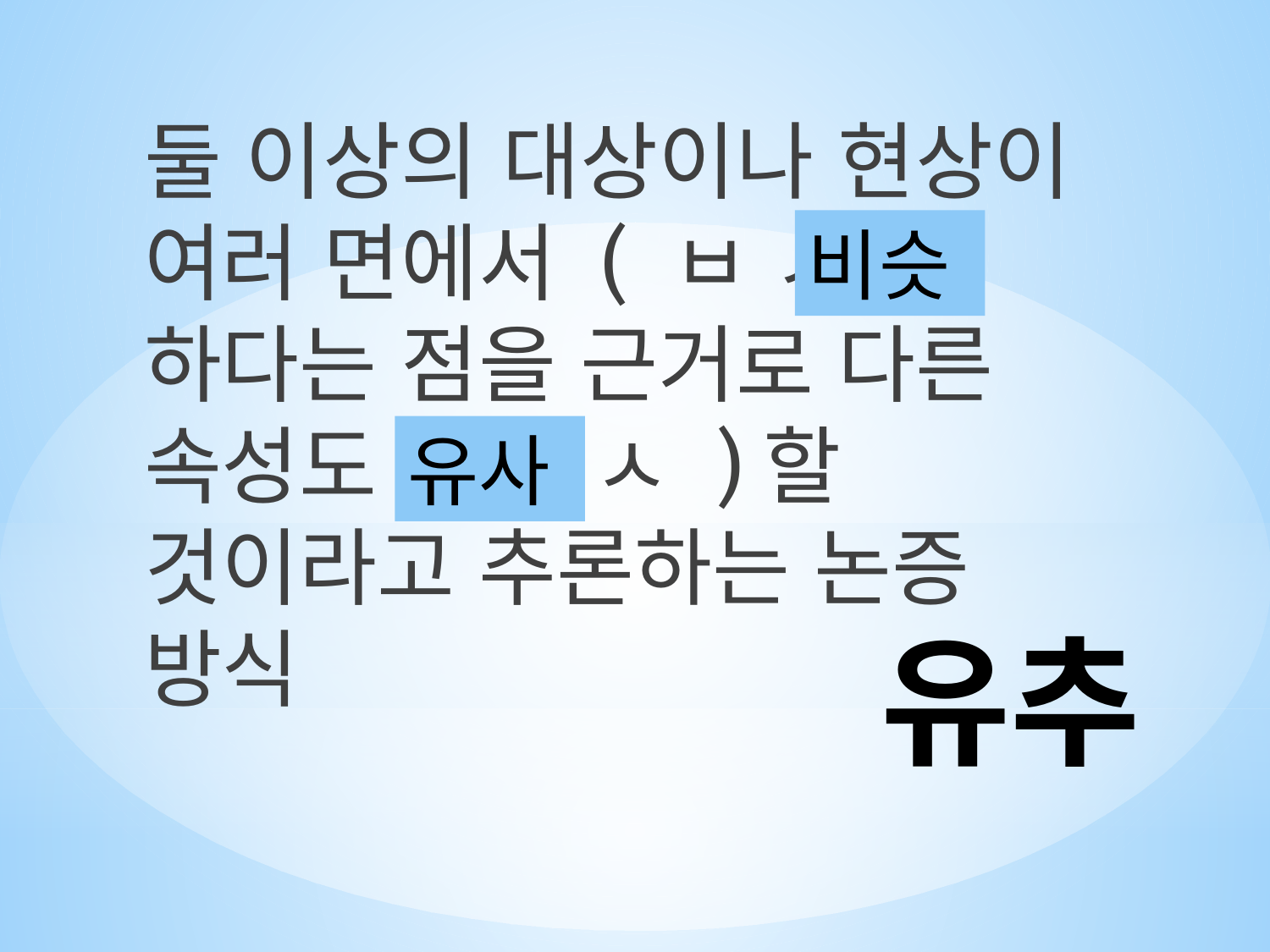

둘 이상의 대상이나 현상이 여러 면에서 ( ㅂ ㅅ )하다는 점을 근거로 다른 속성도 ( ㅇ ㅅ )할 것이라고 추론하는 논증 방식
비슷
유사
# 유추